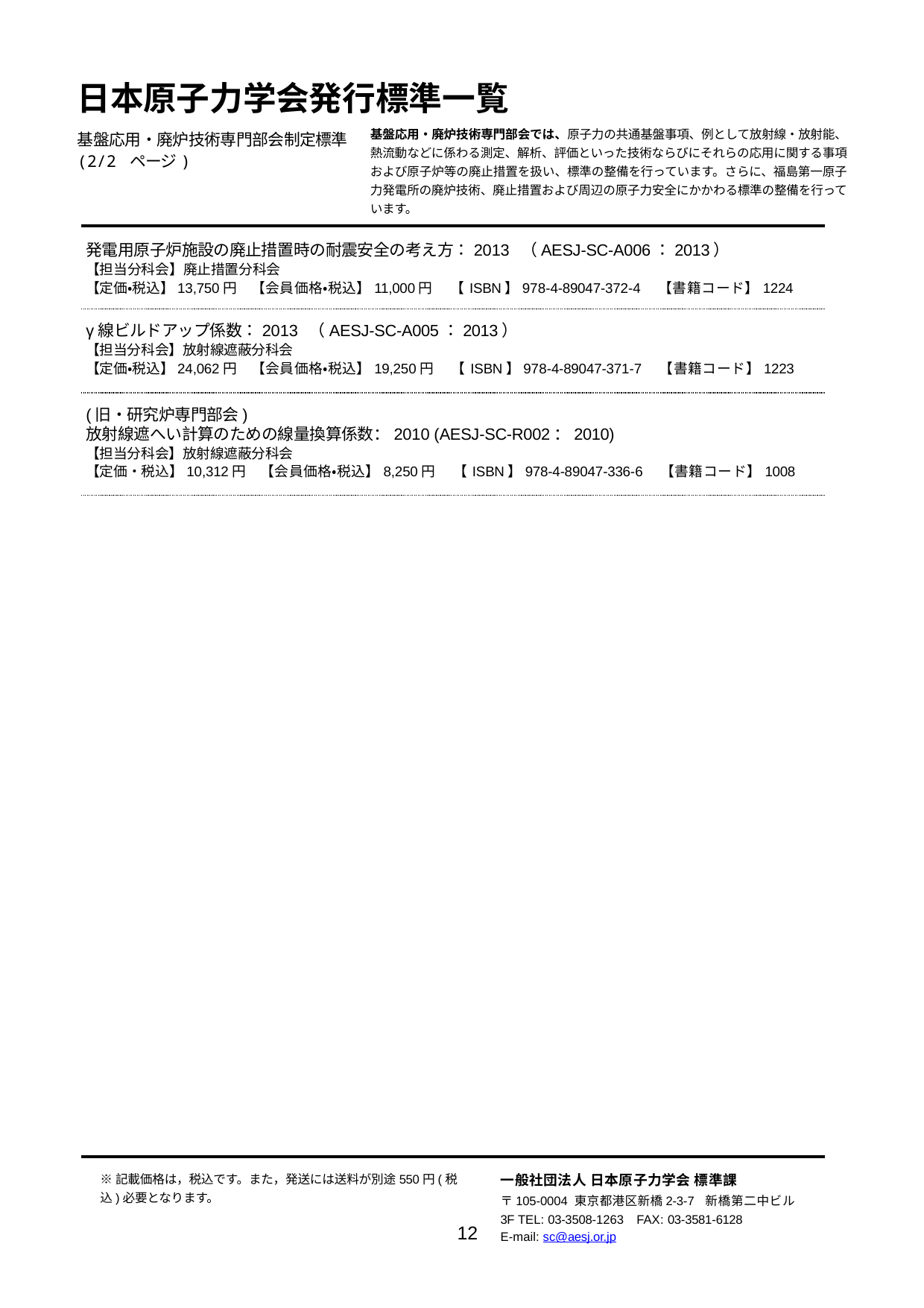

日本原子力学会発行標準一覧
基盤応用・廃炉技術専門部会では、原子力の共通基盤事項、例として放射線・放射能、熱流動などに係わる測定、解析、評価といった技術ならびにそれらの応用に関する事項および原子炉等の廃止措置を扱い、標準の整備を行っています。さらに、福島第一原子力発電所の廃炉技術、廃止措置および周辺の原子力安全にかかわる標準の整備を行っています。
基盤応用・廃炉技術専門部会制定標準
(2/2 ページ)

発電用原子炉施設の廃止措置時の耐震安全の考え方：2013 （AESJ-SC-A006：2013）
【担当分科会】廃止措置分科会
【定価・税込】13,750円　【会員価格・税込】11,000円　【ISBN】978-4-89047-372-4　【書籍コード】1224

γ線ビルドアップ係数：2013 （AESJ-SC-A005：2013）
【担当分科会】放射線遮蔽分科会
【定価・税込】24,062円　【会員価格・税込】19,250円　【ISBN】978-4-89047-371-7　【書籍コード】1223

(旧・研究炉専門部会)
放射線遮へい計算のための線量換算係数：2010 (AESJ-SC-R002：2010)
【担当分科会】放射線遮蔽分科会
【定価・税込】10,312円　【会員価格・税込】8,250円　【ISBN】978-4-89047-336-6　【書籍コード】1008

※記載価格は，税込です。また，発送には送料が別途550円(税込)必要となります。
一般社団法人 日本原子力学会 標準課
〒105-0004 東京都港区新橋2-3-7  新橋第二中ビル3F TEL: 03-3508-1263  FAX: 03-3581-6128
E-mail: sc@aesj.or.jp
12